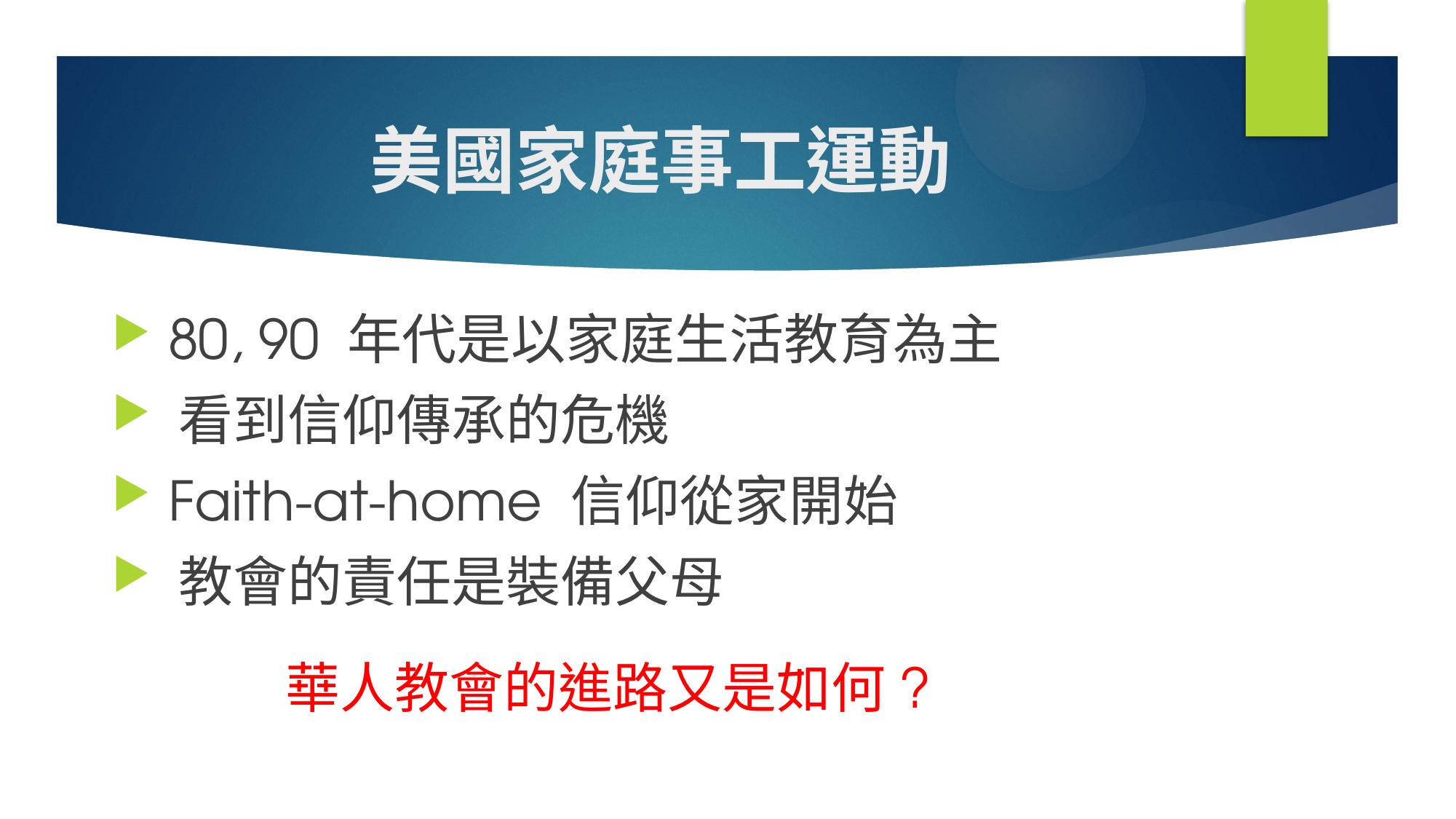

# 美國家庭事工運動
 80, 90 年代是以家庭生活教育為主
 看到信仰傳承的危機
 Faith-at-home 信仰從家開始
 教會的責任是裝備父母
華人教會的進路又是如何?